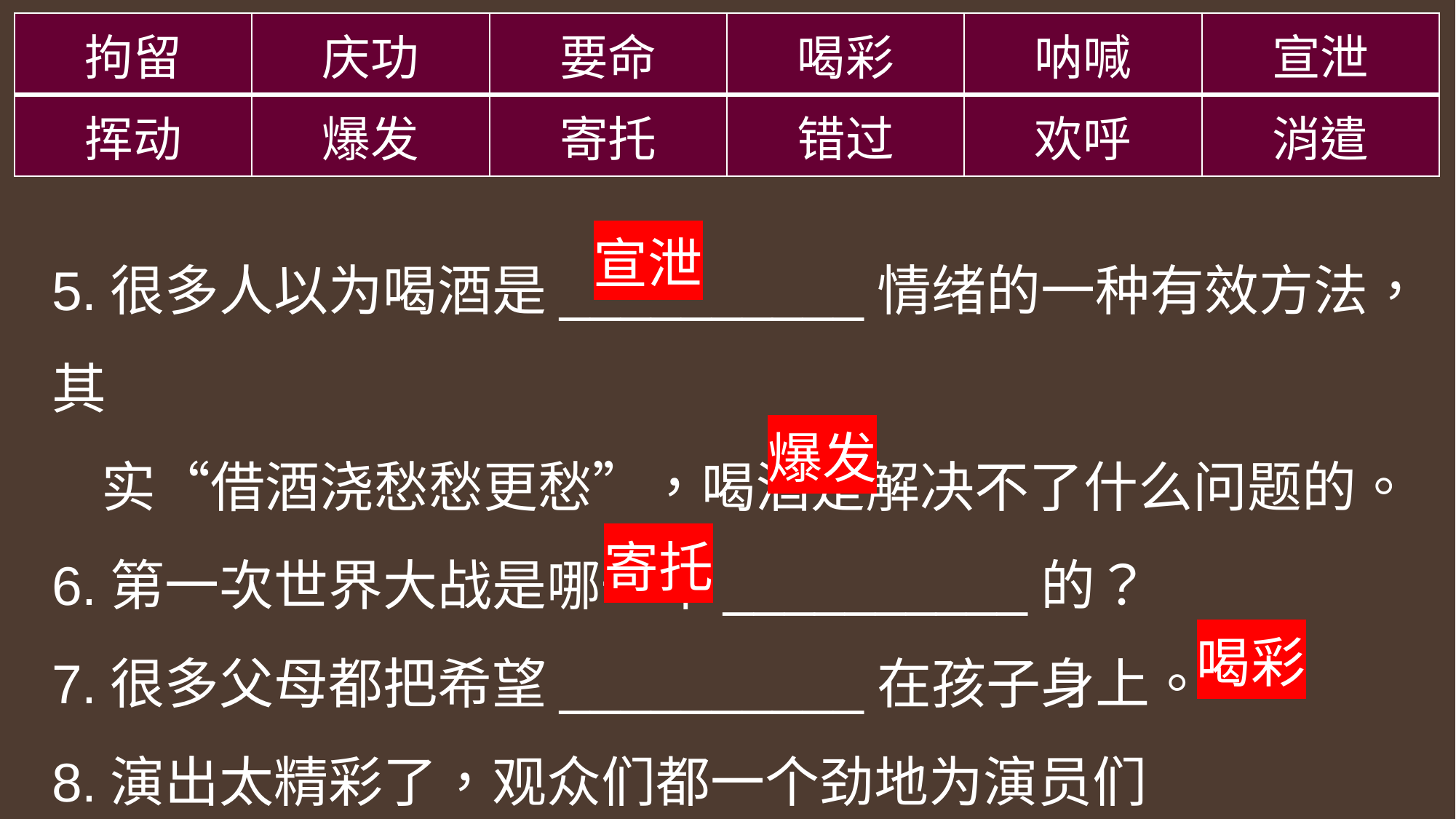

| 拘留 | 庆功 | 要命 | 喝彩 | 呐喊 | 宣泄 |
| --- | --- | --- | --- | --- | --- |
| 挥动 | 爆发 | 寄托 | 错过 | 欢呼 | 消遣 |
5.很多人以为喝酒是__________情绪的一种有效方法，其
   实“借酒浇愁愁更愁”，喝酒是解决不了什么问题的。
6.第一次世界大战是哪一年__________的？
7.很多父母都把希望__________在孩子身上。
8.演出太精彩了，观众们都一个劲地为演员们__________。
宣泄
爆发
寄托
喝彩